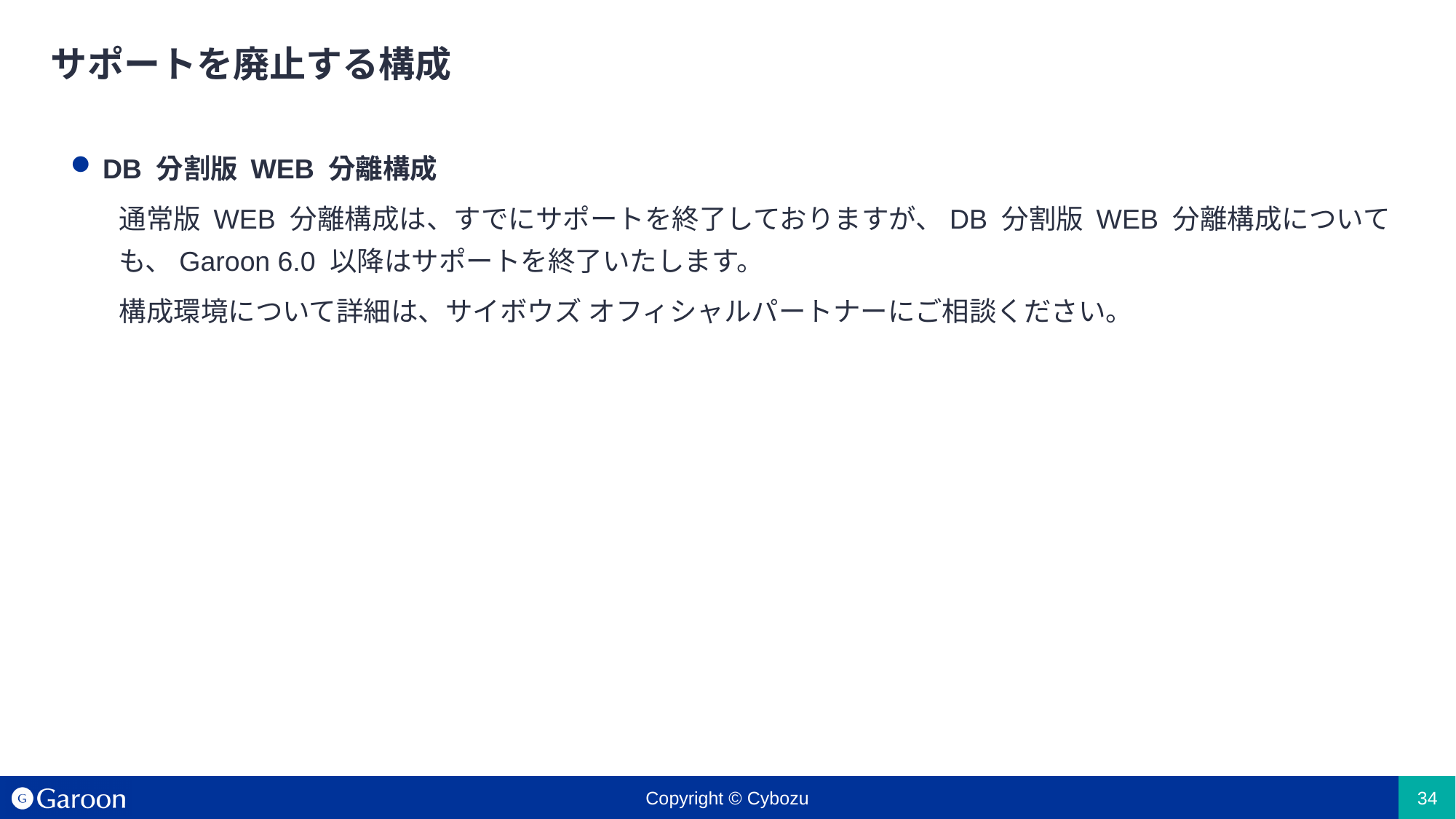

# サポートを廃止する構成
DB 分割版 WEB 分離構成
通常版 WEB 分離構成は、すでにサポートを終了しておりますが、DB 分割版 WEB 分離構成についても、Garoon 6.0 以降はサポートを終了いたします。
構成環境について詳細は、サイボウズ オフィシャルパートナーにご相談ください。